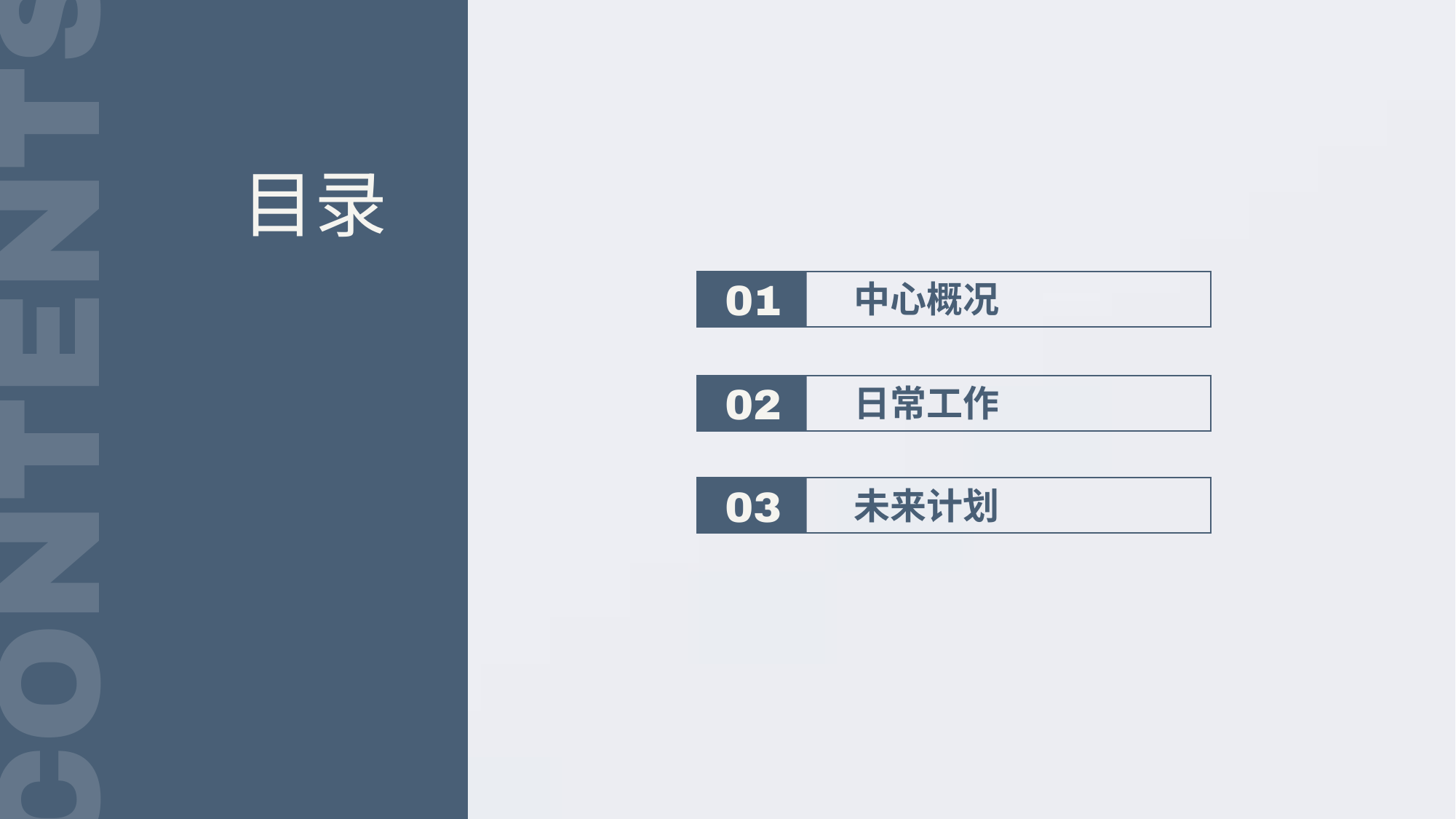

目录
01

中心概况

CONTENTS
02

日常工作

03

未来计划